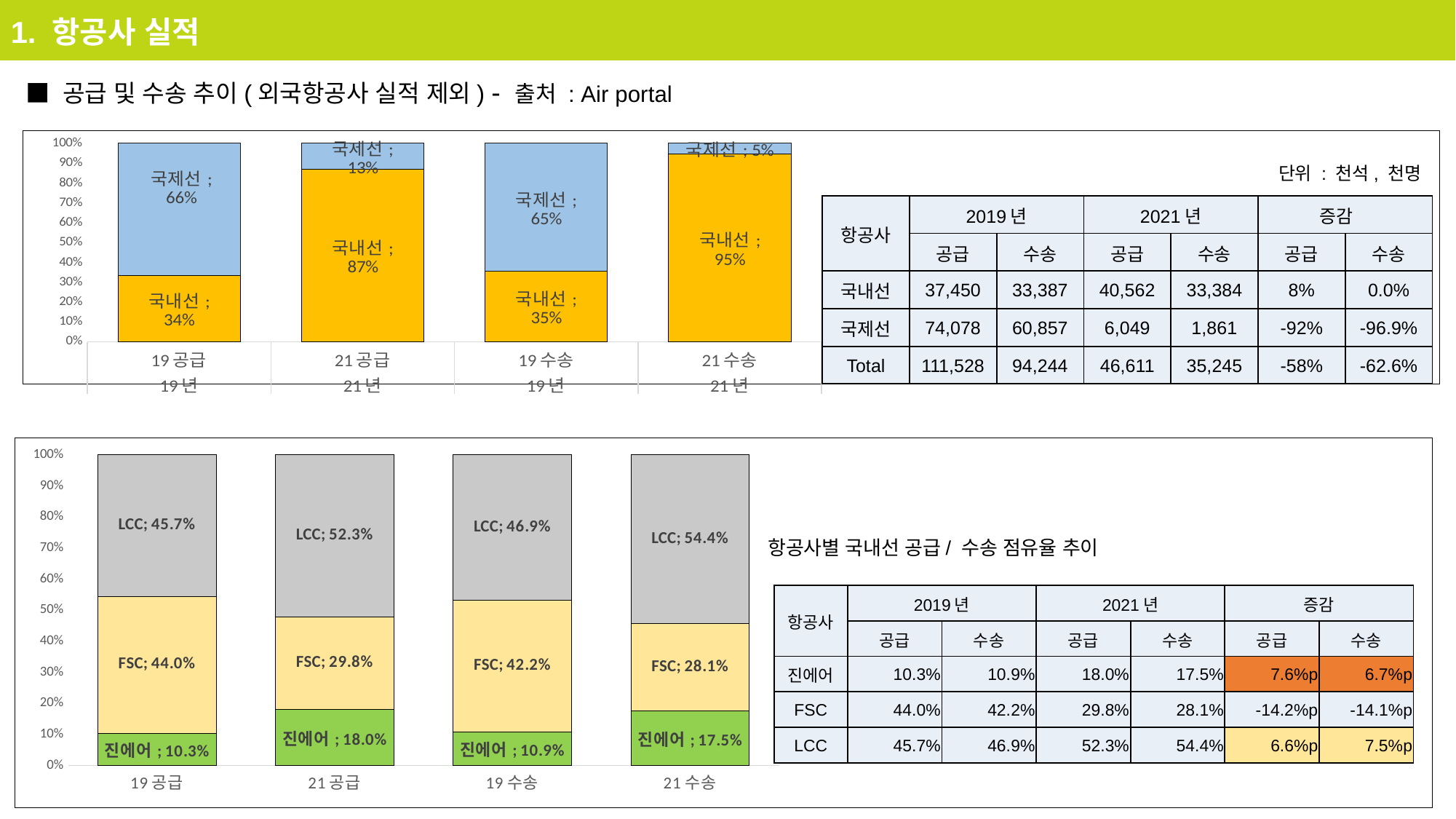

1. 항공사 실적
■ 공급 및 수송 추이(외국항공사 실적 제외) - 출처 : Air portal

### Chart

| Category | 국내선 | 국제선 |
|---|---|---|
| 19공급 | 0.33578651727152264 | 0.6642134827284774 |
| 21공급 | 0.8702238774284987 | 0.12977612257150128 |
| 19수송 | 0.35425765481998933 | 0.6457423451800106 |
| 21수송 | 0.9472008583663223 | 0.052799141633677715 |
단위 : 천석, 천명
| 항공사 | 2019년 |  | 2021년 |  | 증감 |  |
| --- | --- | --- | --- | --- | --- | --- |
|  | 공급 | 수송 | 공급 | 수송 | 공급 | 수송 |
| 국내선 | 37,450 | 33,387 | 40,562 | 33,384 | 8% | 0.0% |
| 국제선 | 74,078 | 60,857 | 6,049 | 1,861 | -92% | -96.9% |
| Total | 111,528 | 94,244 | 46,611 | 35,245 | -58% | -62.6% |

### Chart

| Category | 진에어 | FSC | LCC |
|---|---|---|---|
| 19공급 | 0.10330569265819378 | 0.43981942149510656 | 0.4568748858466997 |
| 21공급 | 0.17956038864356025 | 0.29788901059376444 | 0.5225506007626753 |
| 19수송 | 0.10850830069020885 | 0.42242065602384143 | 0.4690710432859497 |
| 21수송 | 0.17517968328293956 | 0.2811272493734974 | 0.5436930673435632 |
항공사별 국내선 공급/ 수송 점유율 추이
| 항공사 | 2019년 |  | 2021년 |  | 증감 |  |
| --- | --- | --- | --- | --- | --- | --- |
|  | 공급 | 수송 | 공급 | 수송 | 공급 | 수송 |
| 진에어 | 10.3% | 10.9% | 18.0% | 17.5% | 7.6%p | 6.7%p |
| FSC | 44.0% | 42.2% | 29.8% | 28.1% | -14.2%p | -14.1%p |
| LCC | 45.7% | 46.9% | 52.3% | 54.4% | 6.6%p | 7.5%p |